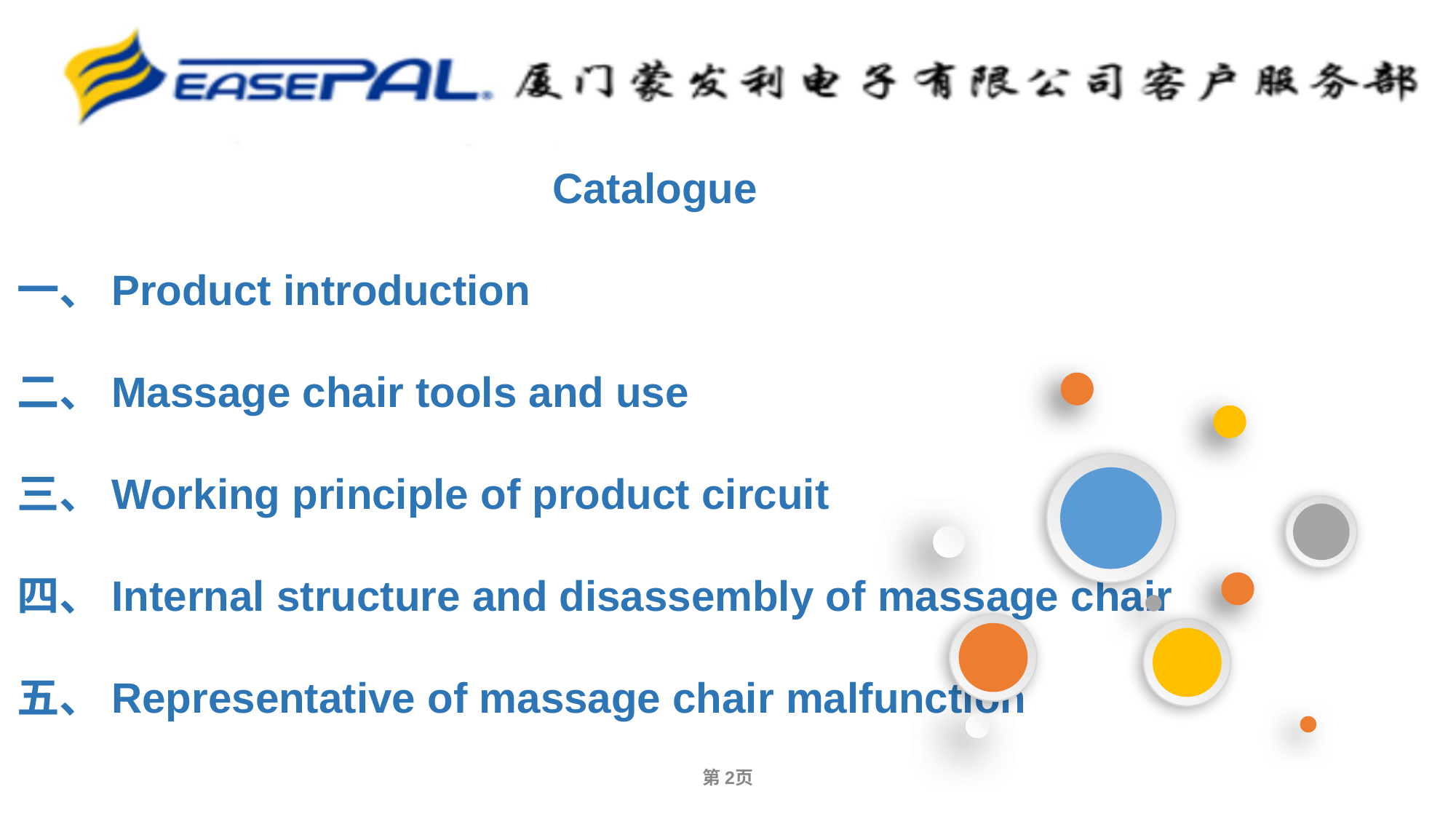

Catalogue

一、Product introduction

二、Massage chair tools and use

三、Working principle of product circuit

四、Internal structure and disassembly of massage chair

五、Representative of massage chair malfunction

第2页